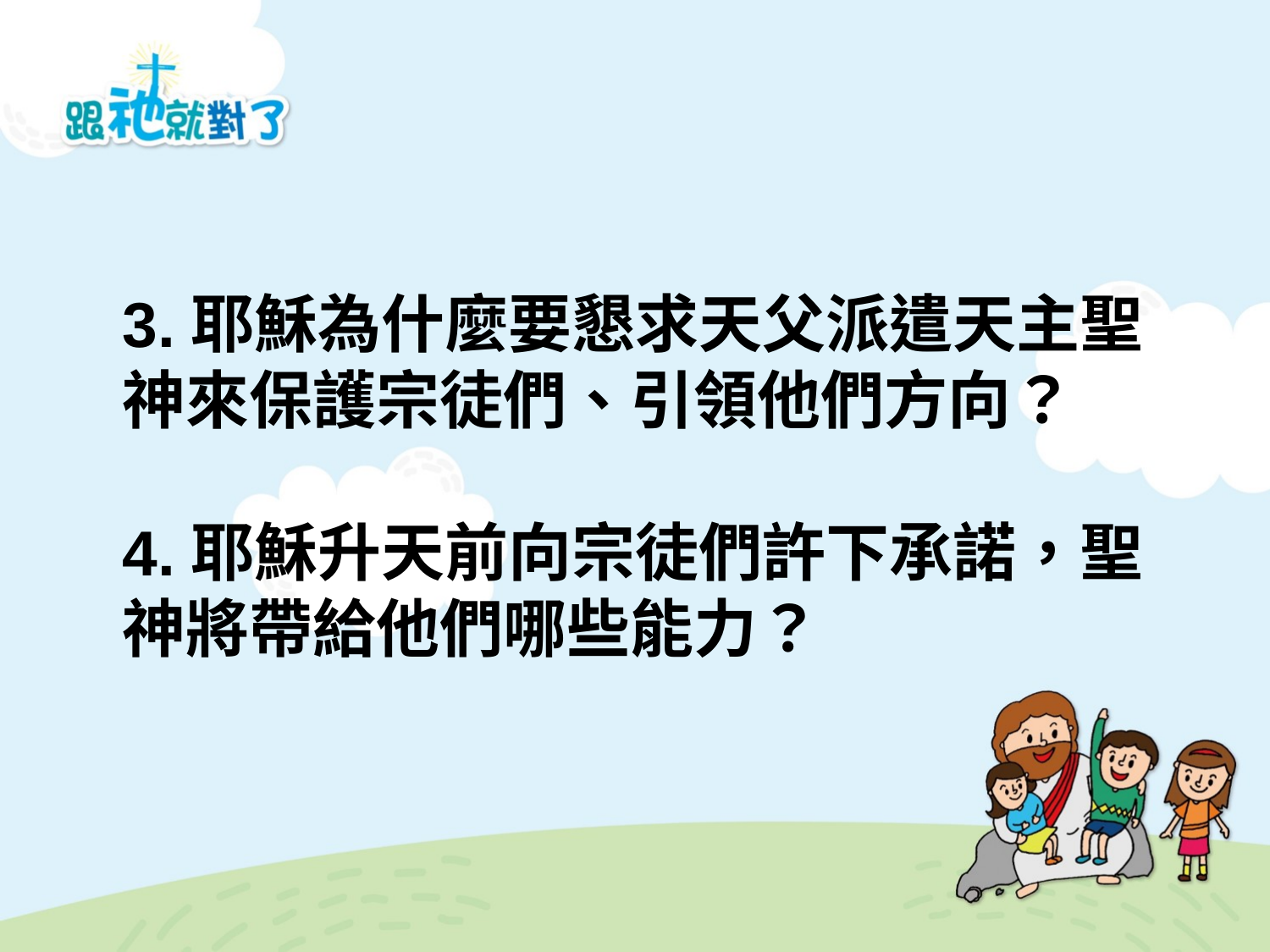

3.耶穌為什麼要懇求天父派遣天主聖神來保護宗徒們、引領他們方向？

4.耶穌升天前向宗徒們許下承諾，聖神將帶給他們哪些能力？